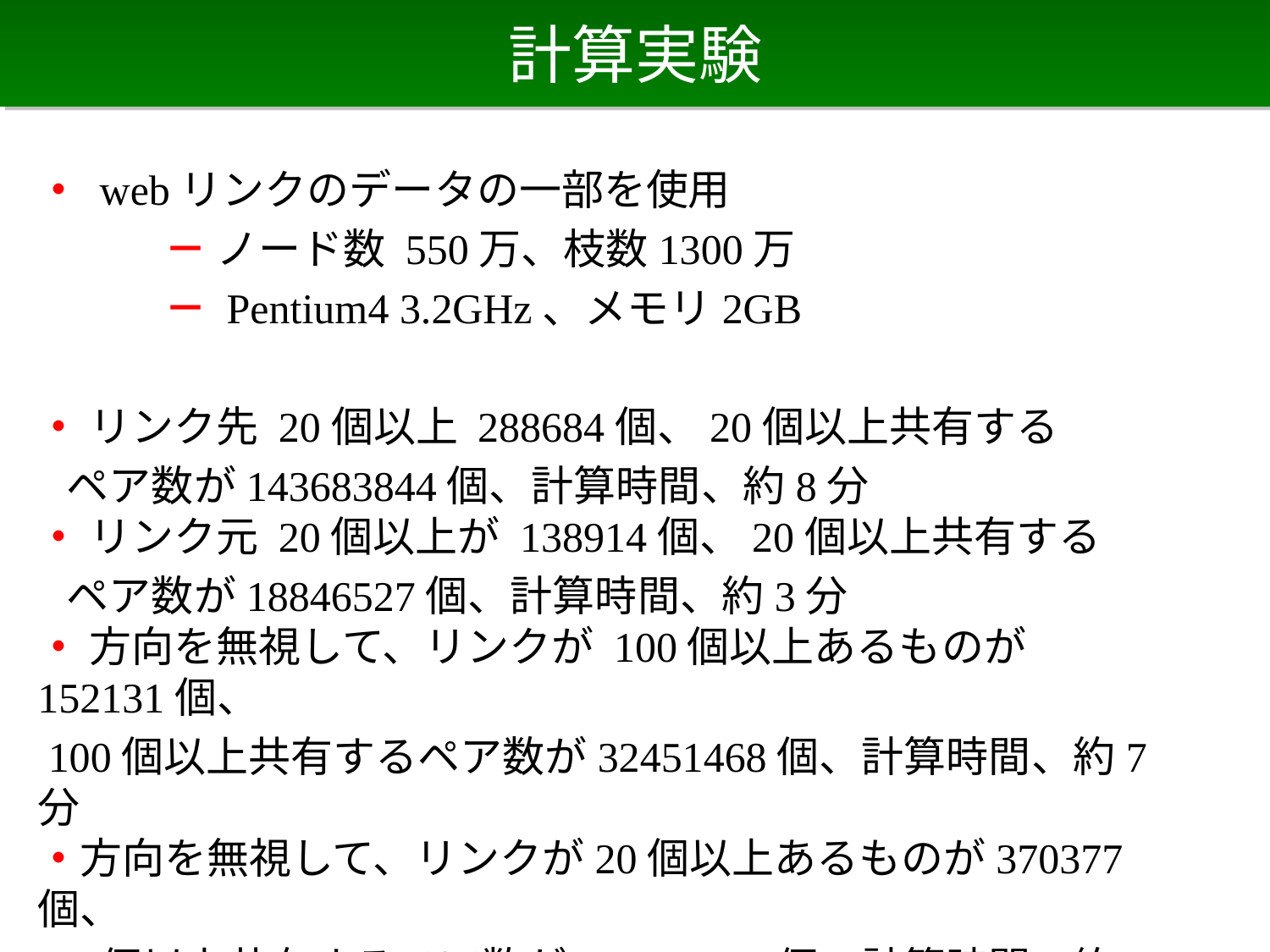

# 計算実験
・ webリンクのデータの一部を使用
　　　－ ノード数 550万、枝数1300万
　　　－ Pentium4 3.2GHz、メモリ2GB

・ リンク先 20個以上 288684個、20個以上共有する
  ペア数が143683844個、計算時間、約8分
・ リンク元 20個以上が 138914個、20個以上共有する
  ペア数が18846527個、計算時間、約3分
・ 方向を無視して、リンクが 100個以上あるものが 152131個、
 100個以上共有するペア数が32451468個、計算時間、約7分
・方向を無視して、リンクが20個以上あるものが370377 個、
 20個以上共有するペア数が152919813個、計算時間、約14分